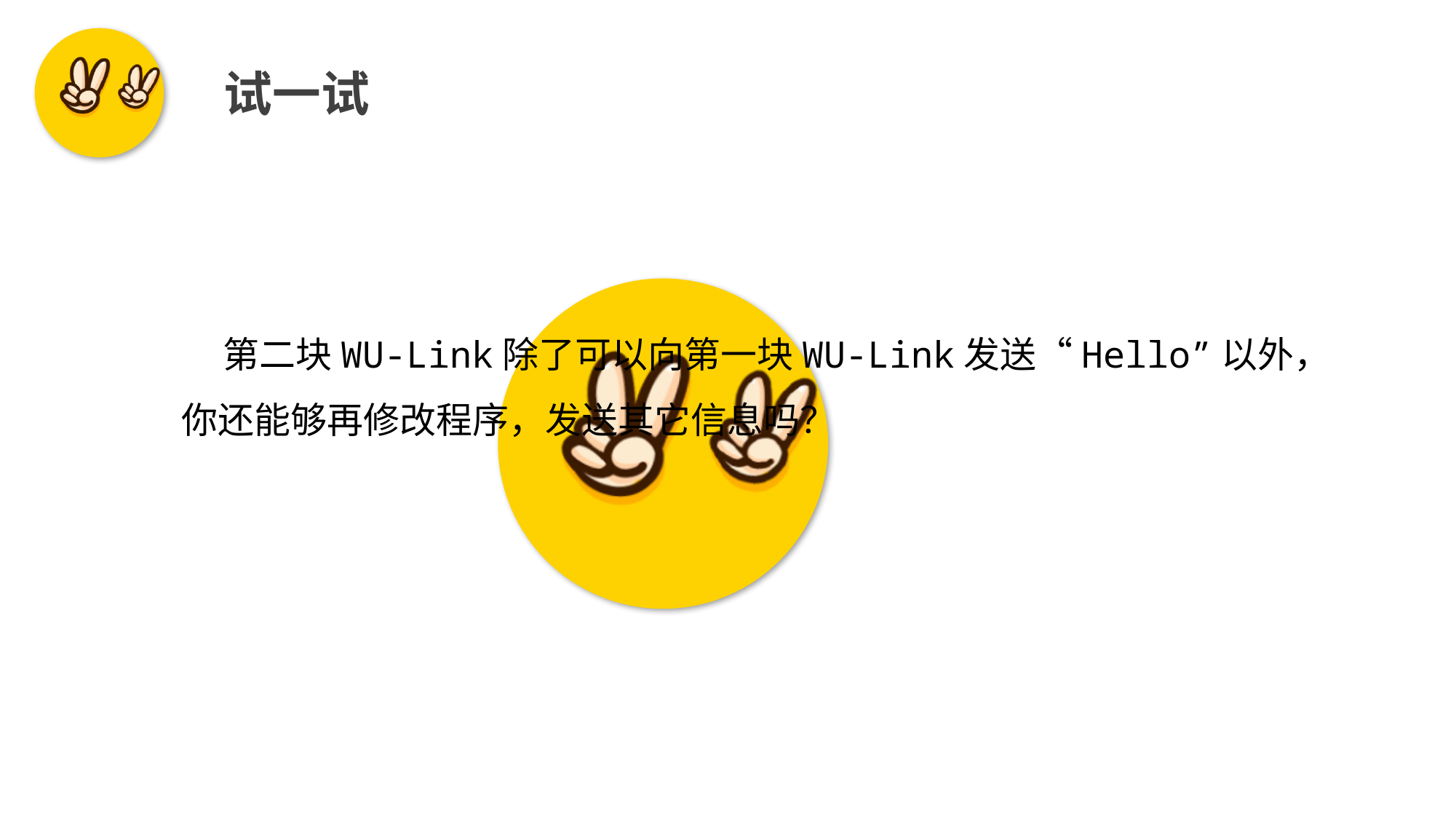

试一试

    第二块WU-Link除了可以向第一块WU-Link发送“Hello”以外，你还能够再修改程序，发送其它信息吗？